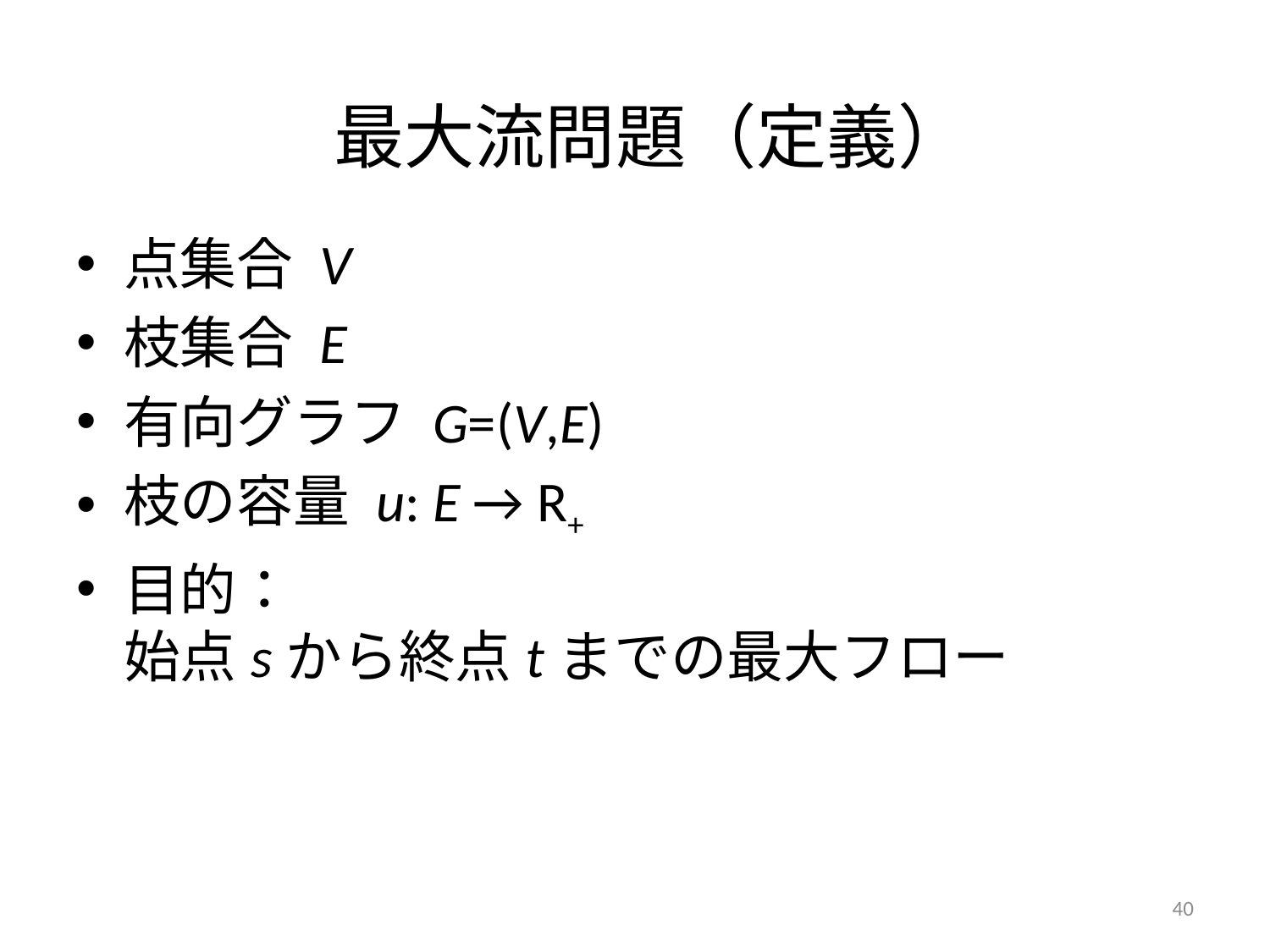

# 最大流問題（定義）
点集合 V
枝集合 E
有向グラフ G=(V,E)
枝の容量 u: E → R+
目的：
始点sから終点tまでの最大フロー
40